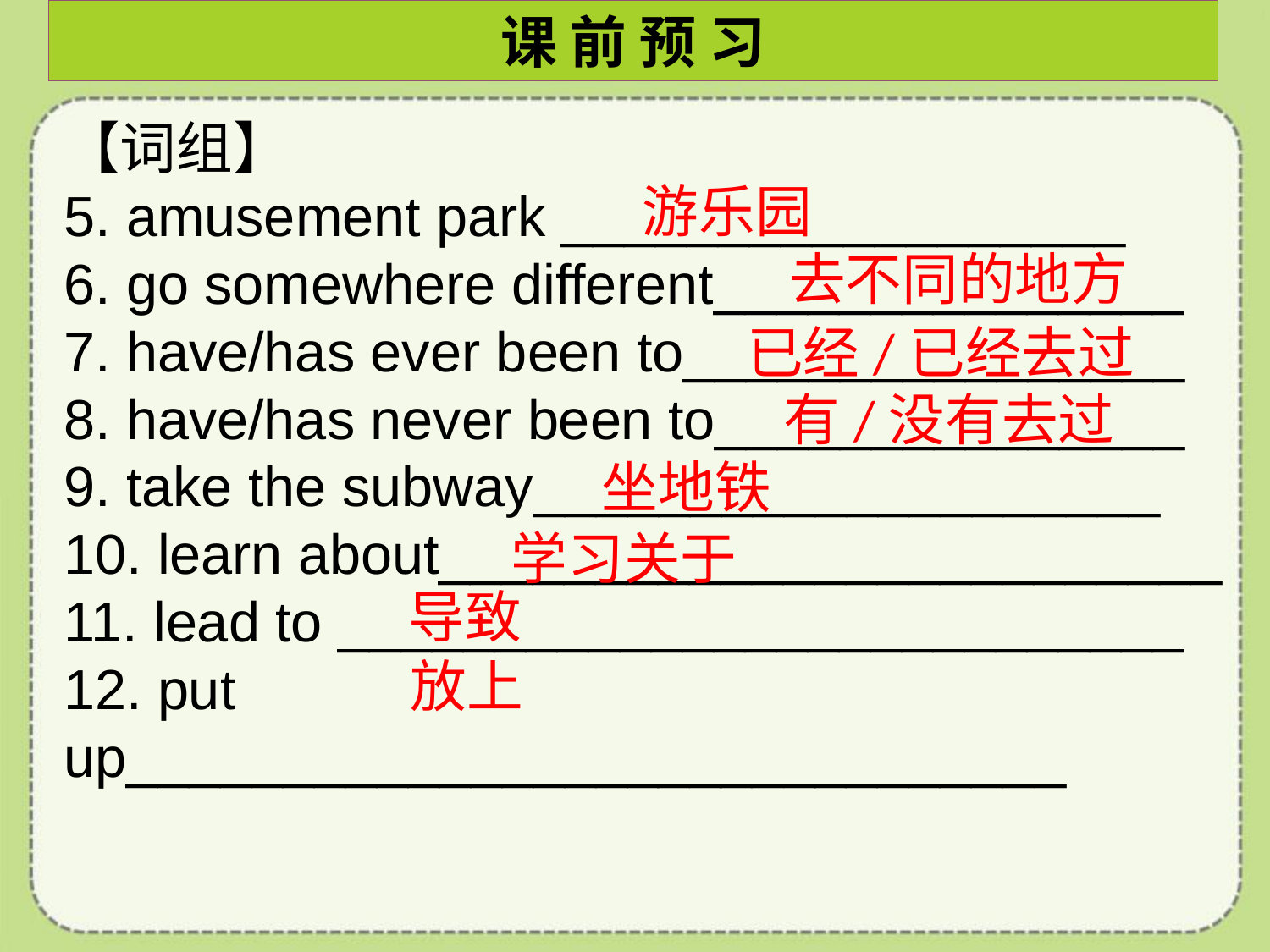

课 前 预 习
【词组】
5. amusement park __________________
6. go somewhere different_______________
7. have/has ever been to________________
8. have/has never been to_______________
9. take the subway____________________
10. learn about_________________________
11. lead to ___________________________
12. put up______________________________
游乐园
去不同的地方
已经/已经去过
有/没有去过
坐地铁
学习关于
导致
放上